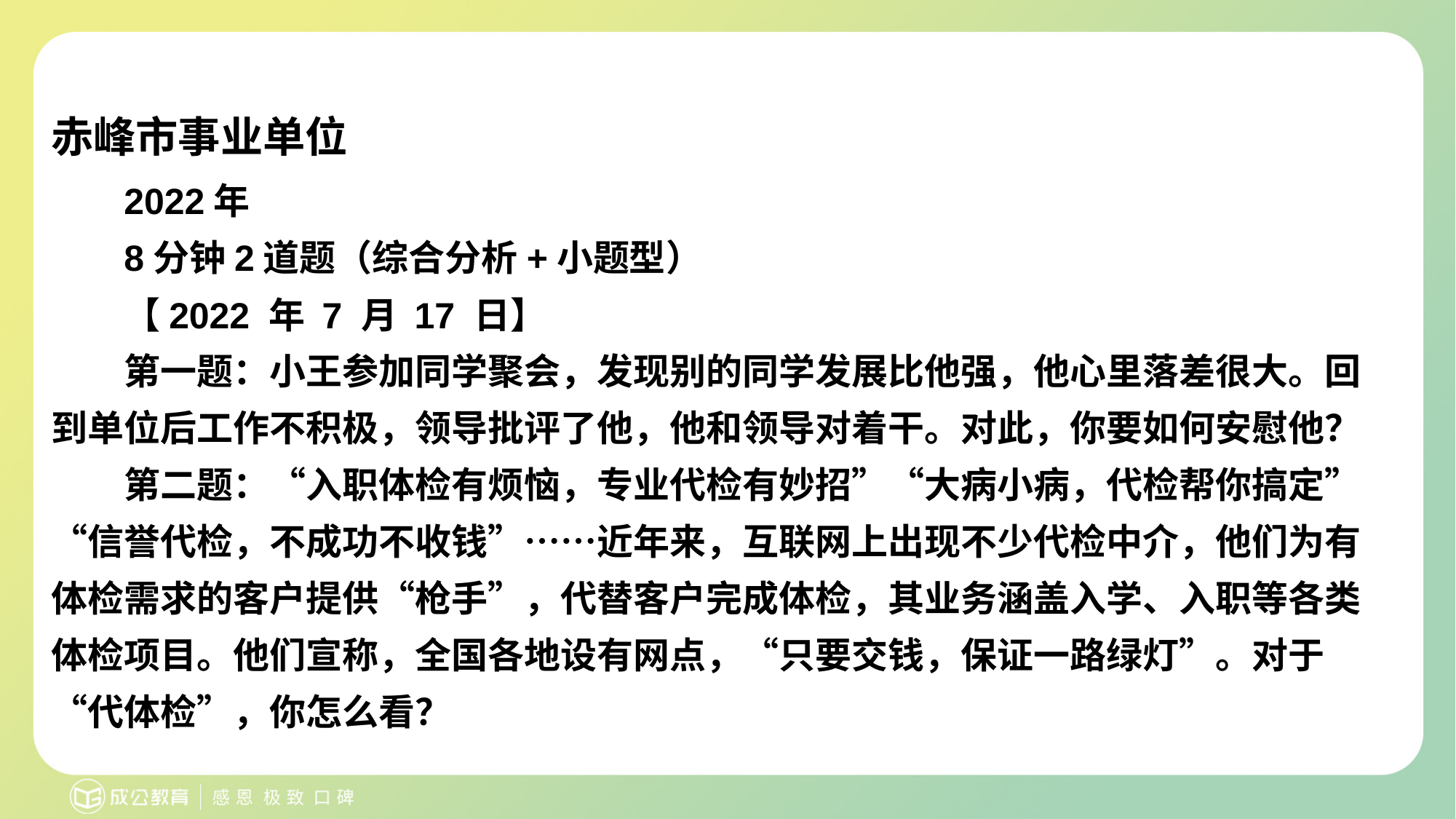

# 赤峰市事业单位
2022年
8分钟2道题（综合分析+小题型）
【2022 年 7 月 17 日】
第一题：小王参加同学聚会，发现别的同学发展比他强，他心里落差很大。回到单位后工作不积极，领导批评了他，他和领导对着干。对此，你要如何安慰他？
第二题：“入职体检有烦恼，专业代检有妙招”“大病小病，代检帮你搞定”“信誉代检，不成功不收钱”……近年来，互联网上出现不少代检中介，他们为有体检需求的客户提供“枪手”，代替客户完成体检，其业务涵盖入学、入职等各类体检项目。他们宣称，全国各地设有网点，“只要交钱，保证一路绿灯”。对于“代体检”，你怎么看？